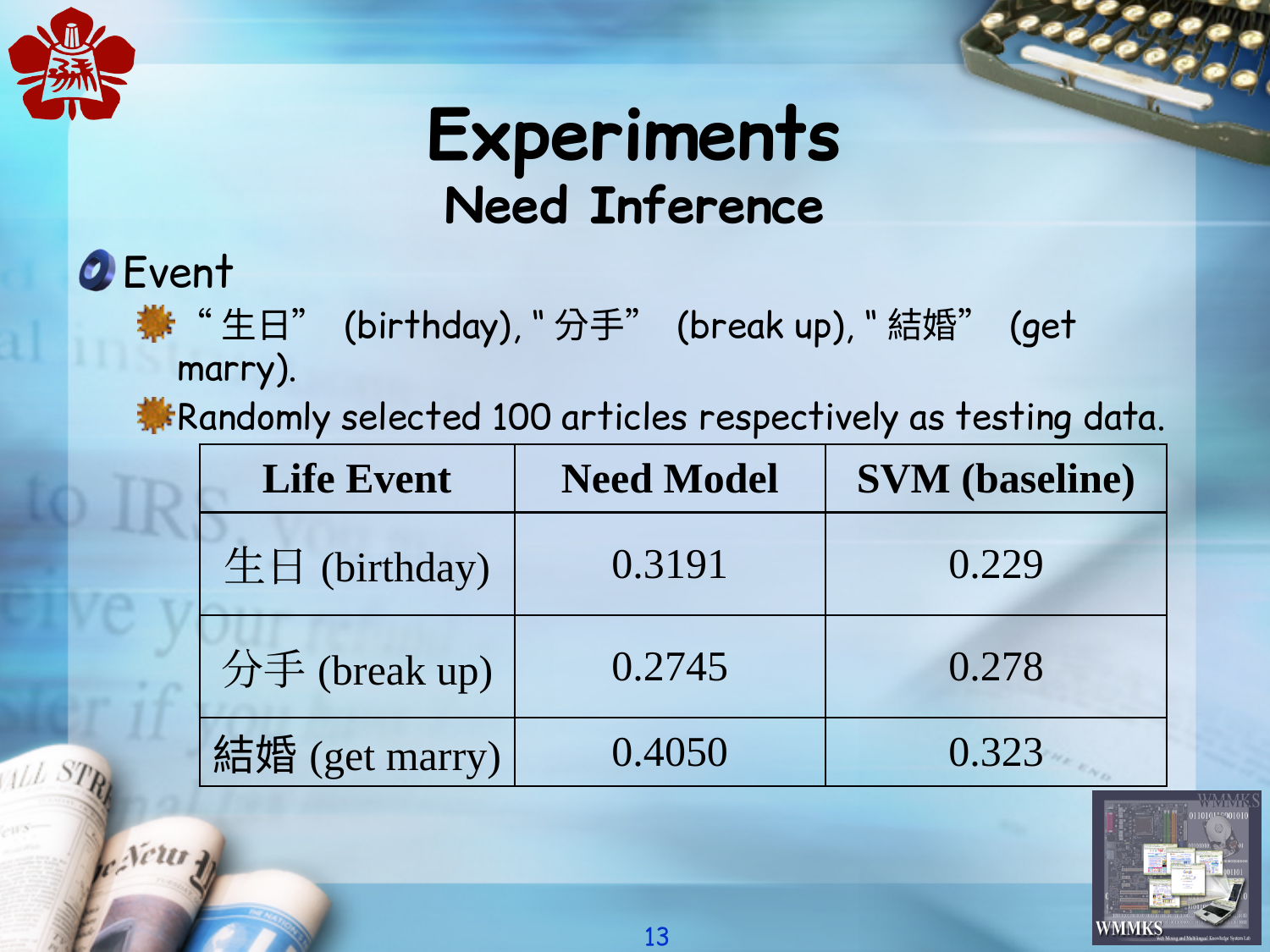

# Experiments Need Inference
Event
“生日” (birthday), “分手” (break up), “結婚” (get marry).
Randomly selected 100 articles respectively as testing data.
| Life Event | Need Model | SVM (baseline) |
| --- | --- | --- |
| 生日(birthday) | 0.3191 | 0.229 |
| 分手(break up) | 0.2745 | 0.278 |
| 結婚(get marry) | 0.4050 | 0.323 |
13